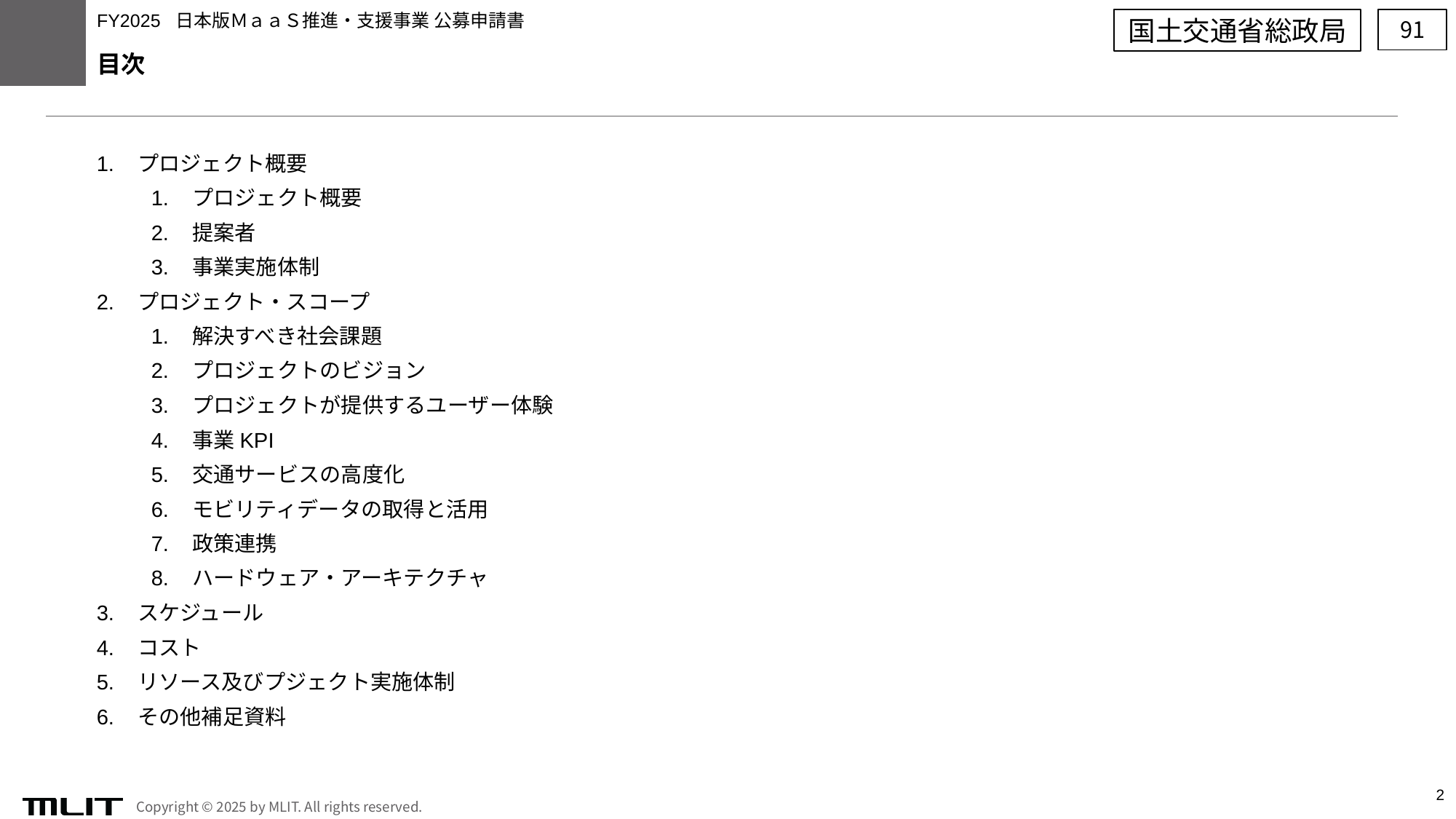

FY2025  日本版ＭａａＳ推進・支援事業 公募申請書
国土交通省総政局
91
目次

プロジェクト概要
プロジェクト概要
提案者
事業実施体制
プロジェクト・スコープ
解決すべき社会課題
プロジェクトのビジョン
プロジェクトが提供するユーザー体験
事業KPI
交通サービスの高度化
モビリティデータの取得と活用
政策連携
ハードウェア・アーキテクチャ
スケジュール
コスト
リソース及びプジェクト実施体制
その他補足資料
2